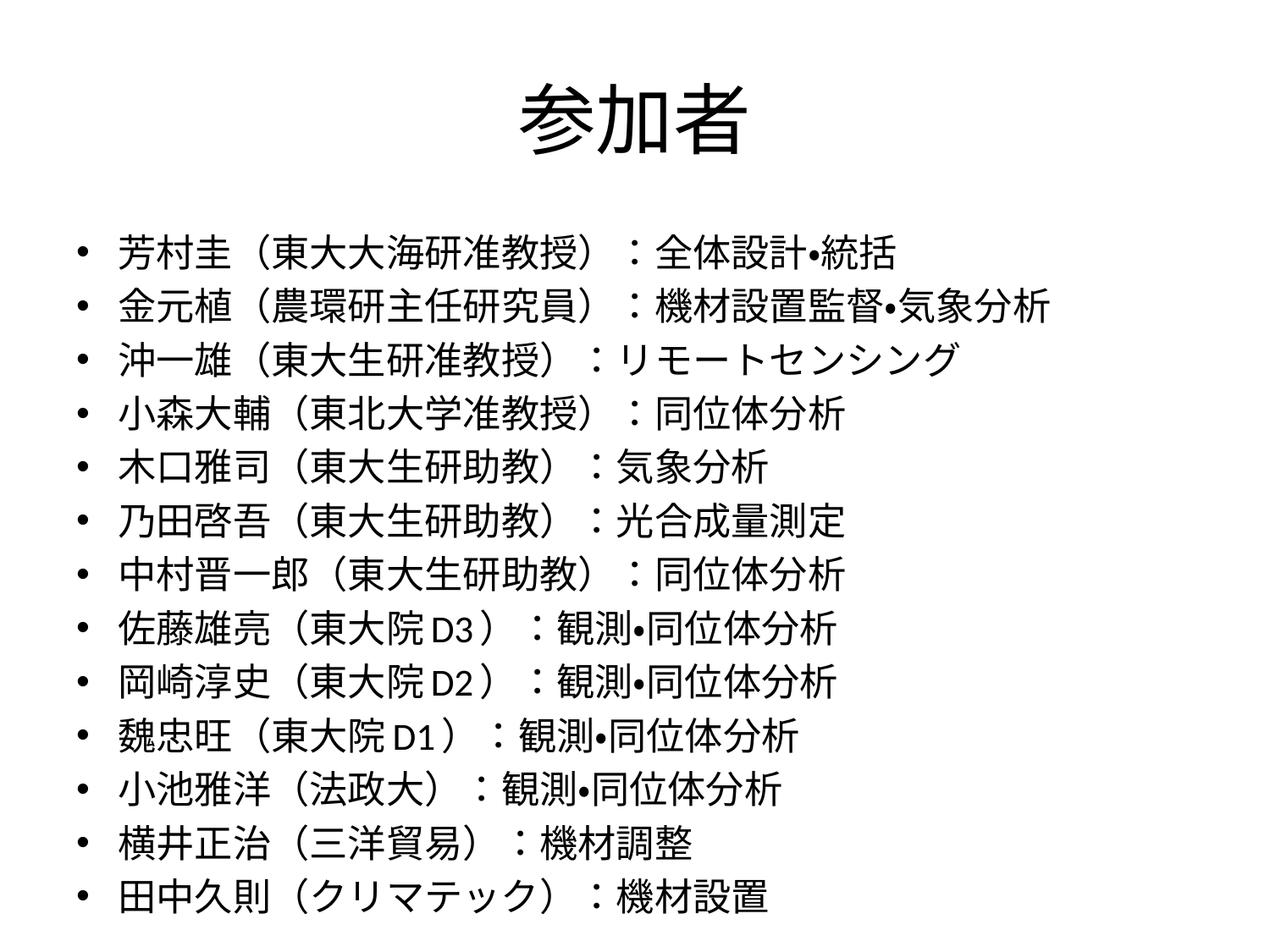

# 参加者
芳村圭（東大大海研准教授）：全体設計・統括
金元植（農環研主任研究員）：機材設置監督・気象分析
沖一雄（東大生研准教授）：リモートセンシング
小森大輔（東北大学准教授）：同位体分析
木口雅司（東大生研助教）：気象分析
乃田啓吾（東大生研助教）：光合成量測定
中村晋一郎（東大生研助教）：同位体分析
佐藤雄亮（東大院D3）：観測・同位体分析
岡崎淳史（東大院D2）：観測・同位体分析
魏忠旺（東大院D1）：観測・同位体分析
小池雅洋（法政大）：観測・同位体分析
横井正治（三洋貿易）：機材調整
田中久則（クリマテック）：機材設置